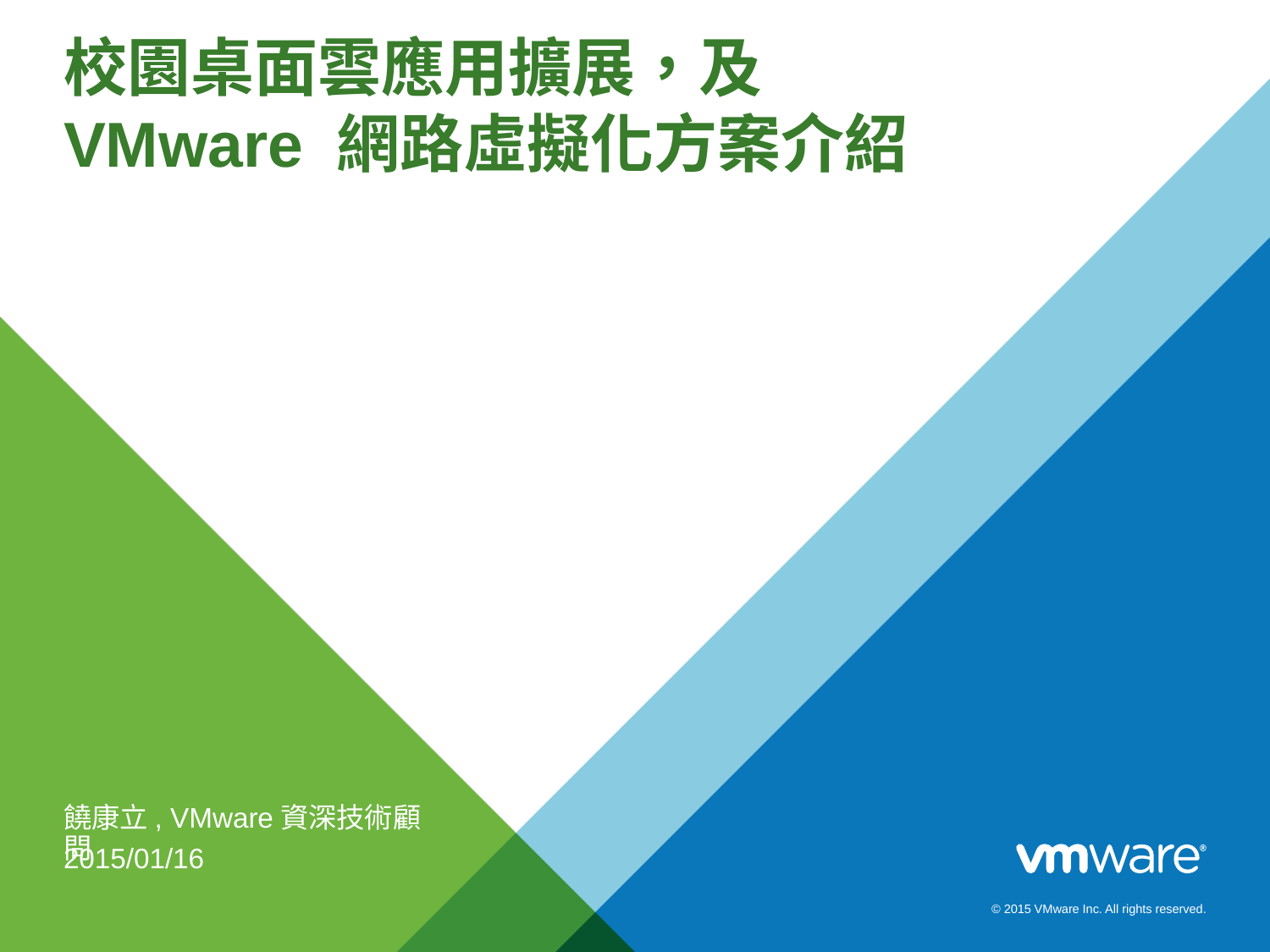

# 校園桌面雲應用擴展，及 VMware 網路虛擬化方案介紹
饒康立, VMware資深技術顧問
2015/01/16